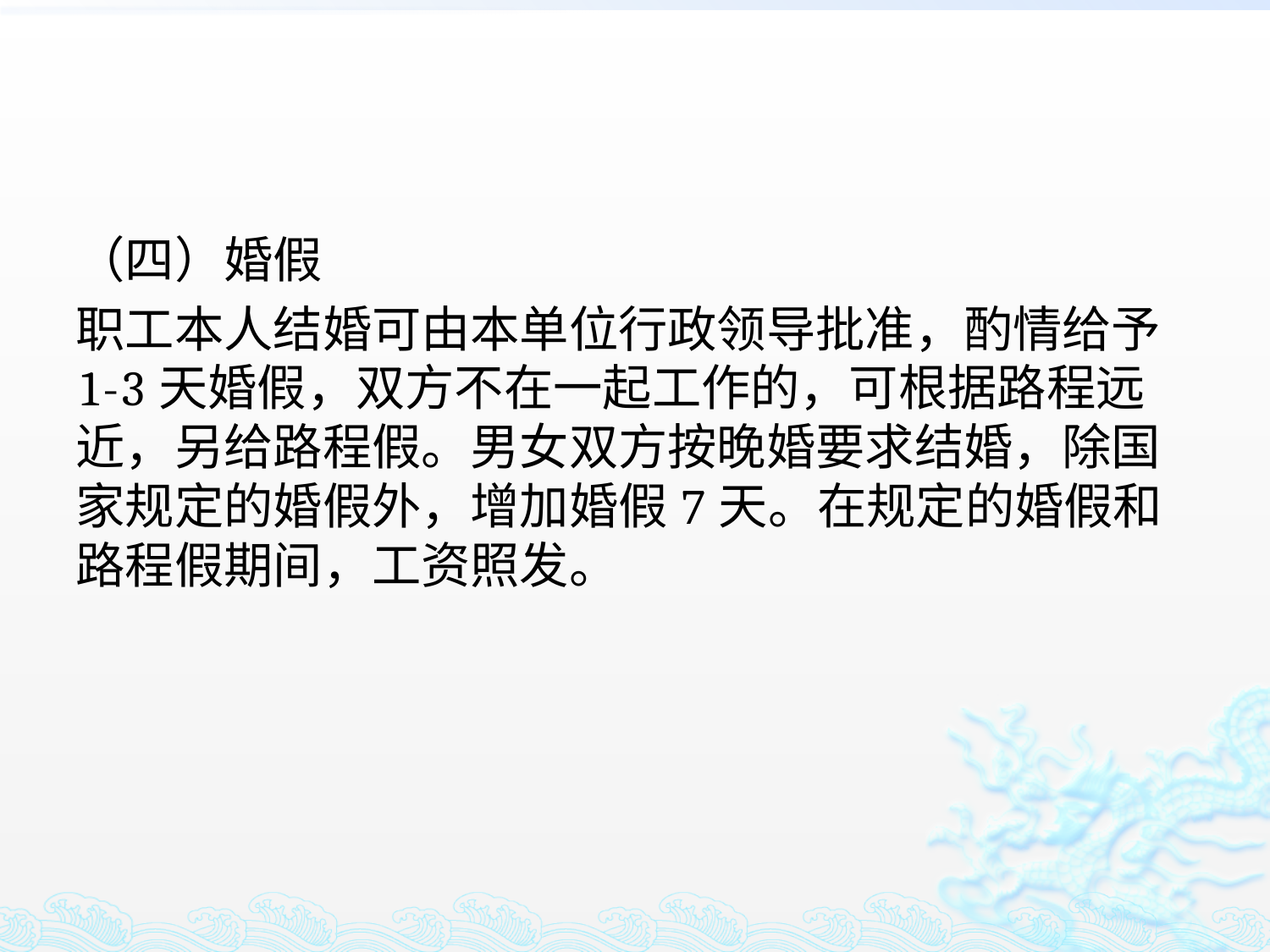

#
（四）婚假
职工本人结婚可由本单位行政领导批准，酌情给予1-3天婚假，双方不在一起工作的，可根据路程远近，另给路程假。男女双方按晚婚要求结婚，除国家规定的婚假外，增加婚假7天。在规定的婚假和路程假期间，工资照发。